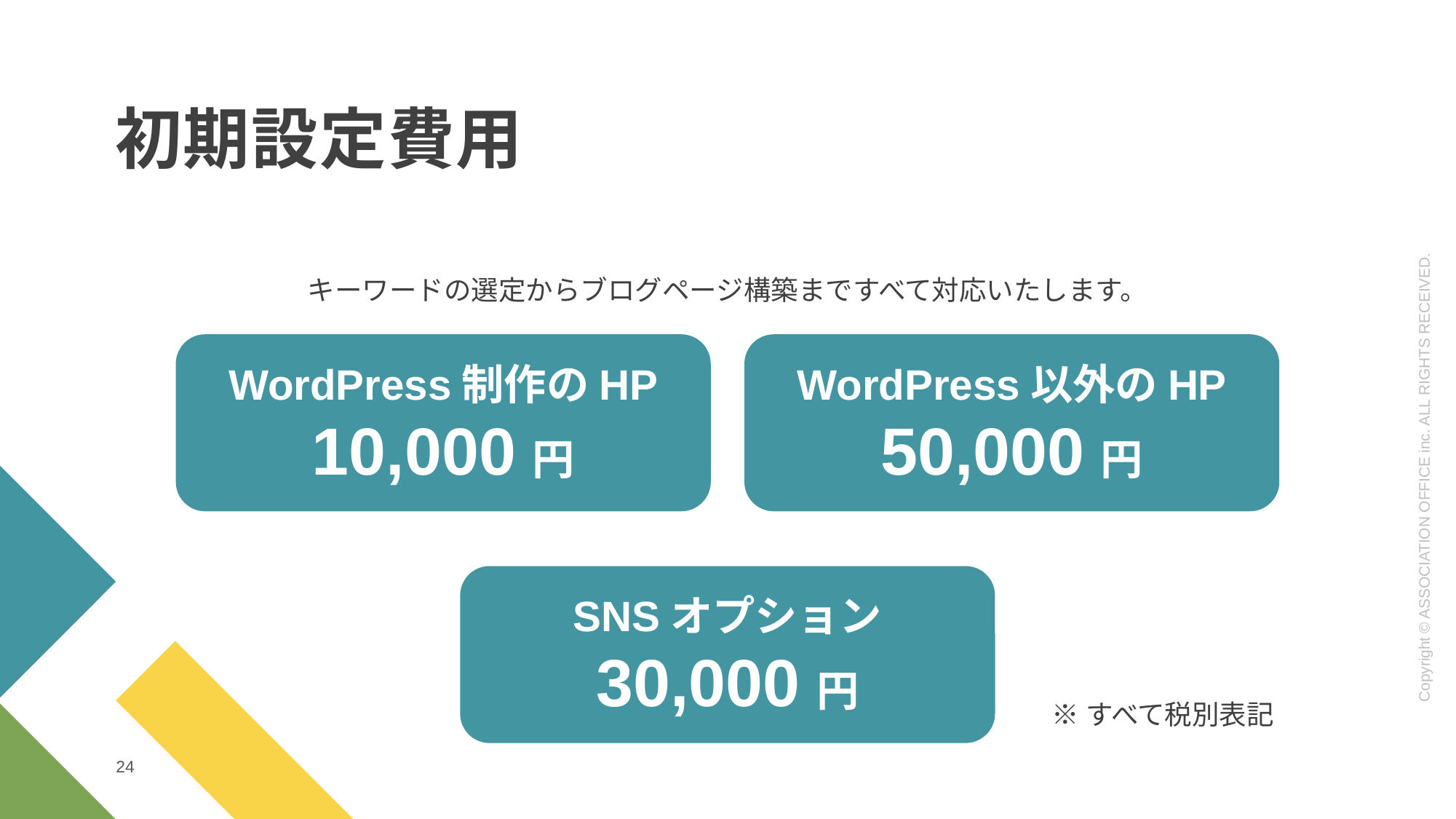

# 初期設定費用
キーワードの選定からブログページ構築まですべて対応いたします。
WordPress制作のHP
10,000円
WordPress以外のHP
50,000円
SNSオプション
30,000円
※すべて税別表記
24